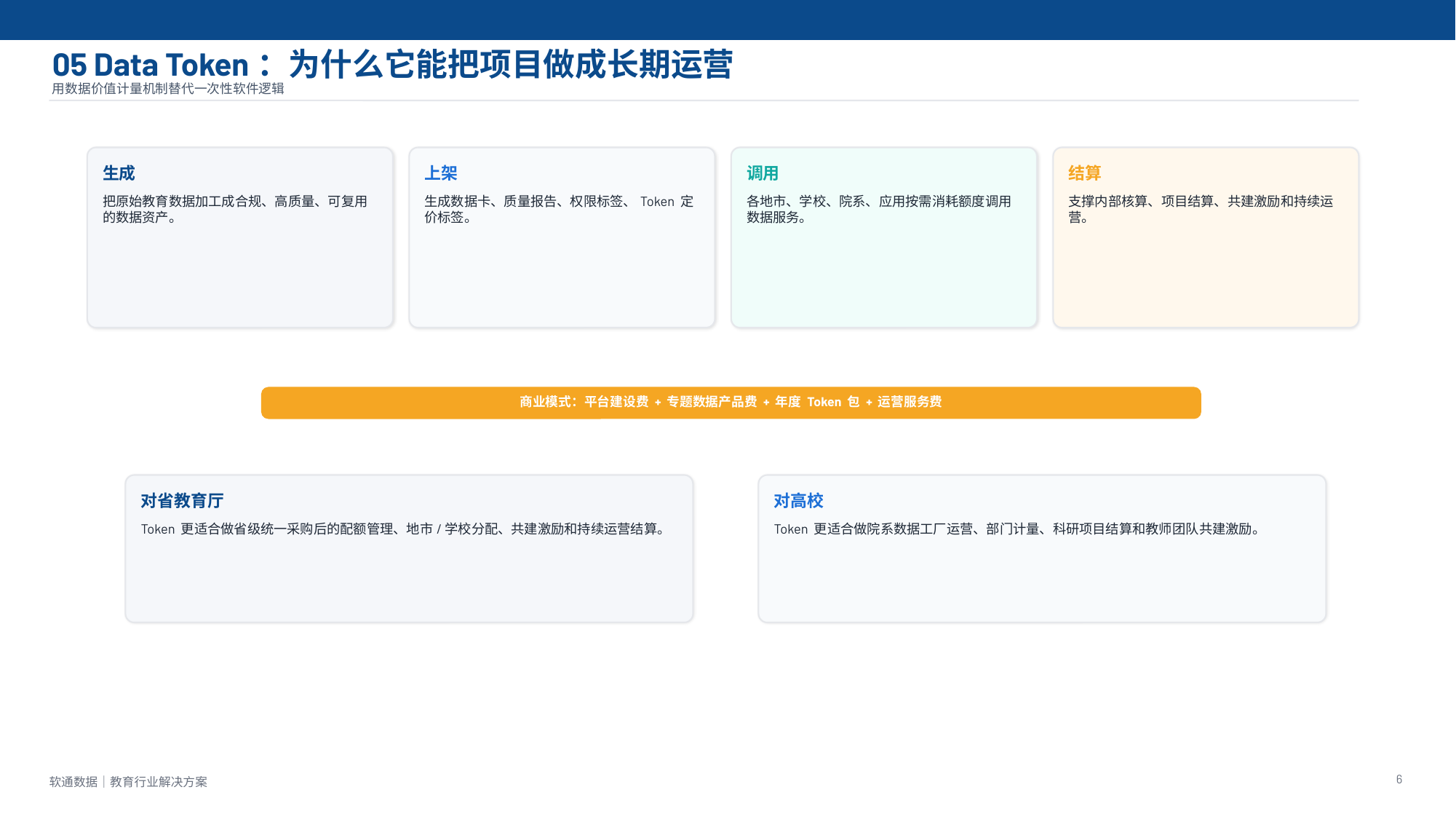

05 Data Token：为什么它能把项目做成长期运营
用数据价值计量机制替代一次性软件逻辑

生成
上架
调用
结算
把原始教育数据加工成合规、高质量、可复用的数据资产。
生成数据卡、质量报告、权限标签、Token 定价标签。
各地市、学校、院系、应用按需消耗额度调用数据服务。
支撑内部核算、项目结算、共建激励和持续运营。

商业模式：平台建设费 + 专题数据产品费 + 年度 Token 包 + 运营服务费

对省教育厅
对高校
Token 更适合做省级统一采购后的配额管理、地市/学校分配、共建激励和持续运营结算。
Token 更适合做院系数据工厂运营、部门计量、科研项目结算和教师团队共建激励。
6
软通数据｜教育行业解决方案